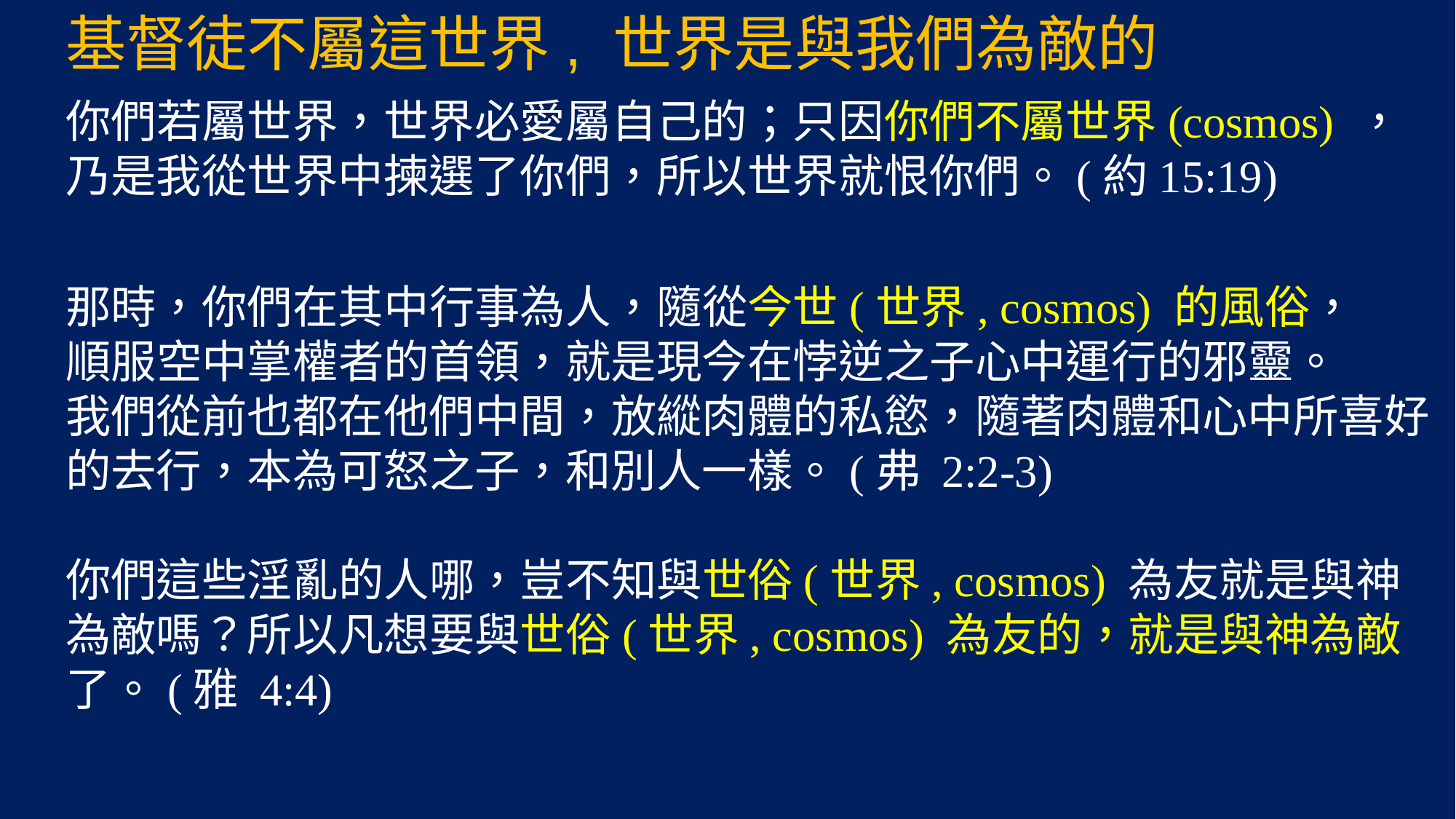

基督徒不屬這世界, 世界是與我們為敵的

你們若屬世界，世界必愛屬自己的；只因你們不屬世界(cosmos) ，
乃是我從世界中揀選了你們，所以世界就恨你們。(約15:19)

那時，你們在其中行事為人，隨從今世(世界, cosmos) 的風俗，
順服空中掌權者的首領，就是現今在悖逆之子心中運行的邪靈。
我們從前也都在他們中間，放縱肉體的私慾，隨著肉體和心中所喜好的去行，本為可怒之子，和別人一樣。(弗 2:2-3)

你們這些淫亂的人哪，豈不知與世俗(世界, cosmos) 為友就是與神
為敵嗎？所以凡想要與世俗(世界, cosmos) 為友的，就是與神為敵了。(雅 4:4)